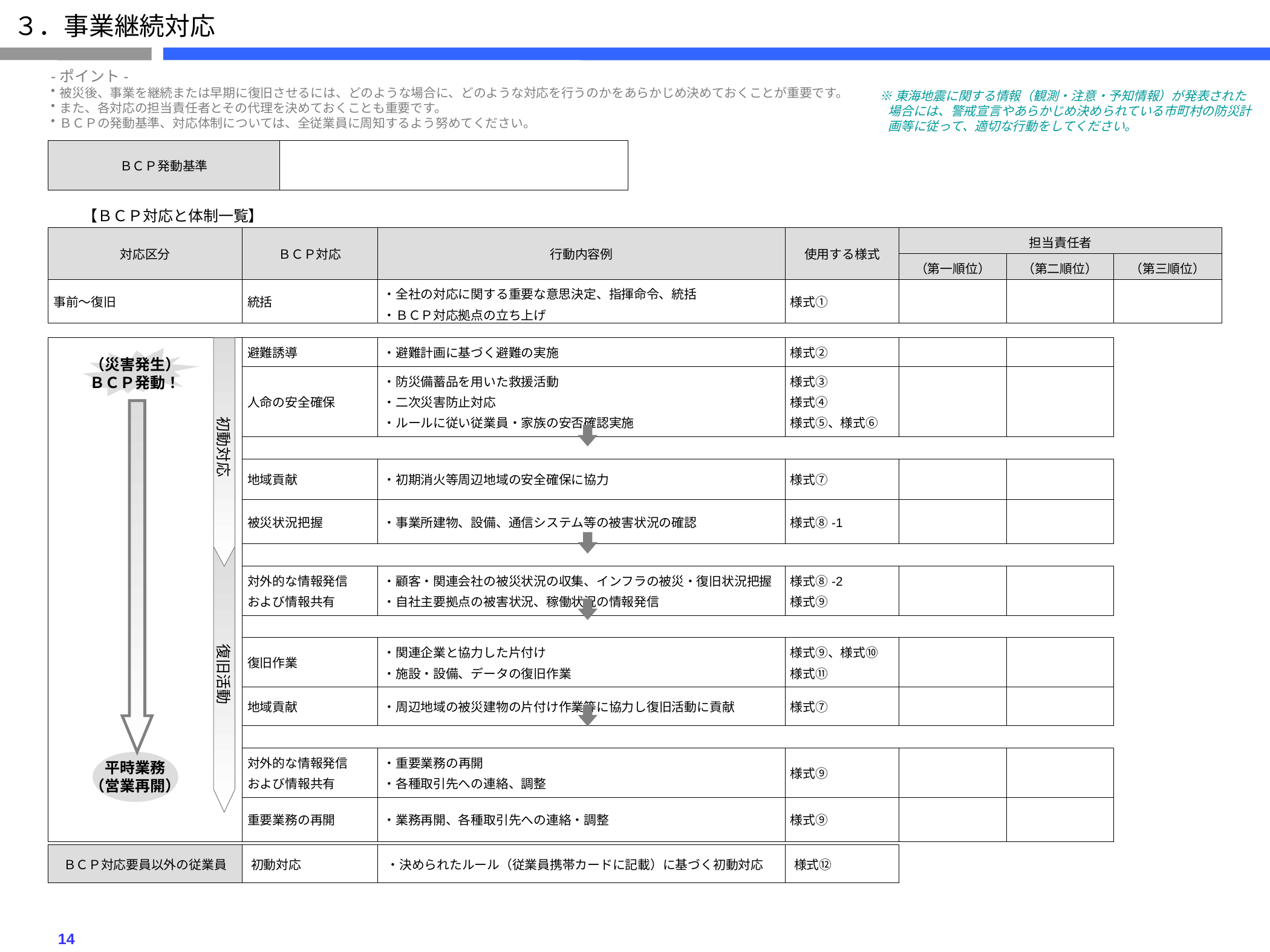

３．事業継続対応
-ポイント-
被災後、事業を継続または早期に復旧させるには、どのような場合に、どのような対応を行うのかをあらかじめ決めておくことが重要です。
また、各対応の担当責任者とその代理を決めておくことも重要です。
ＢＣＰの発動基準、対応体制については、全従業員に周知するよう努めてください。
※東海地震に関する情報（観測・注意・予知情報）が発表された場合には、警戒宣言やあらかじめ決められている市町村の防災計画等に従って、適切な行動をしてください。
| ＢＣＰ発動基準 |  |
| --- | --- |
【ＢＣＰ対応と体制一覧】
| 対応区分 | ＢＣＰ対応 | 行動内容例 | 使用する様式 | 担当責任者 |  |  |
| --- | --- | --- | --- | --- | --- | --- |
|  |  |  |  | （第一順位） | （第二順位） | （第三順位） |
| 事前～復旧 | 統括 | ・全社の対応に関する重要な意思決定、指揮命令、統括 ・ＢＣＰ対応拠点の立ち上げ | 様式① |  |  |  |
|  | 避難誘導 | ・避難計画に基づく避難の実施 | 様式② |  |  |
| --- | --- | --- | --- | --- | --- |
|  | 人命の安全確保 | ・防災備蓄品を用いた救援活動 ・二次災害防止対応 ・ルールに従い従業員・家族の安否確認実施 | 様式③ 様式④ 様式⑤、様式⑥ |  |  |
|  |  |  |  |  |  |
|  | 地域貢献 | ・初期消火等周辺地域の安全確保に協力 | 様式⑦ |  |  |
|  | 被災状況把握 | ・事業所建物、設備、通信システム等の被害状況の確認 | 様式⑧-1 |  |  |
|  |  |  |  |  |  |
|  | 対外的な情報発信 および情報共有 | ・顧客・関連会社の被災状況の収集、インフラの被災・復旧状況把握 ・自社主要拠点の被害状況、稼働状況の情報発信 | 様式⑧-2 様式⑨ |  |  |
|  |  |  |  |  |  |
|  | 復旧作業 | ・関連企業と協力した片付け ・施設・設備、データの復旧作業 | 様式⑨、様式⑩ 様式⑪ |  |  |
|  | 地域貢献 | ・周辺地域の被災建物の片付け作業等に協力し復旧活動に貢献 | 様式⑦ |  |  |
|  |  |  |  |  |  |
|  | 対外的な情報発信 および情報共有 | ・重要業務の再開 ・各種取引先への連絡、調整 | 様式⑨ |  |  |
|  | 重要業務の再開 | ・業務再開、各種取引先への連絡・調整 | 様式⑨ |  |  |

（災害発生）
ＢＣＰ発動！

初動対応

復旧活動

平時業務
（営業再開）
| ＢＣＰ対応要員以外の従業員 | 初動対応 | ・決められたルール（従業員携帯カードに記載）に基づく初動対応 | 様式⑫ |
| --- | --- | --- | --- |
14